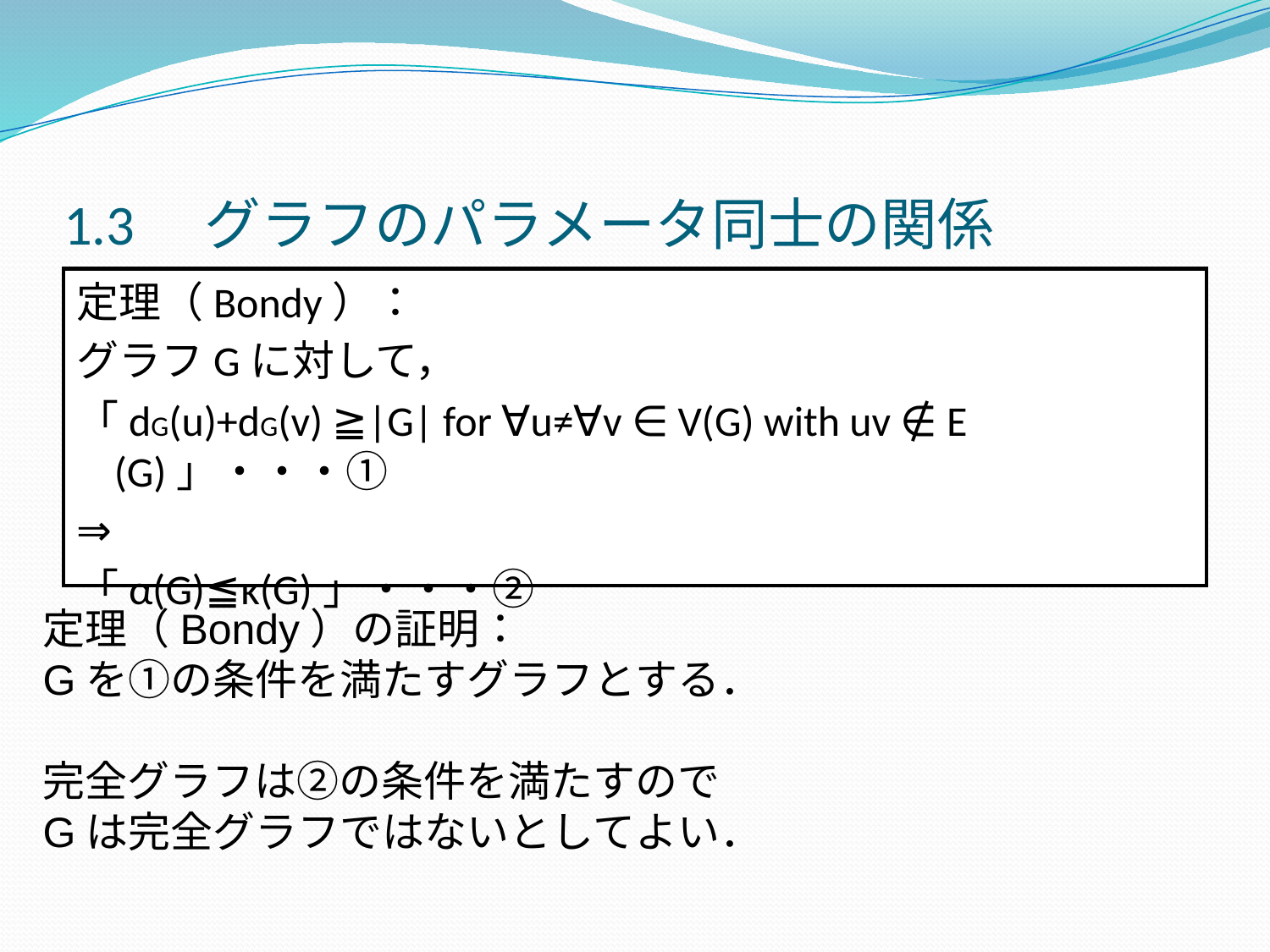

# 1.3　グラフのパラメータ同士の関係
定理（Bondy）：
グラフGに対して，
「dG(u)+dG(v) ≧|G| for ∀u≠∀v ∈ V(G) with uv ∉ E(G)」・・・①
⇒
「α(G)≦κ(G)」・・・②
定理（Bondy）の証明：
Gを①の条件を満たすグラフとする．

完全グラフは②の条件を満たすので
Gは完全グラフではないとしてよい．